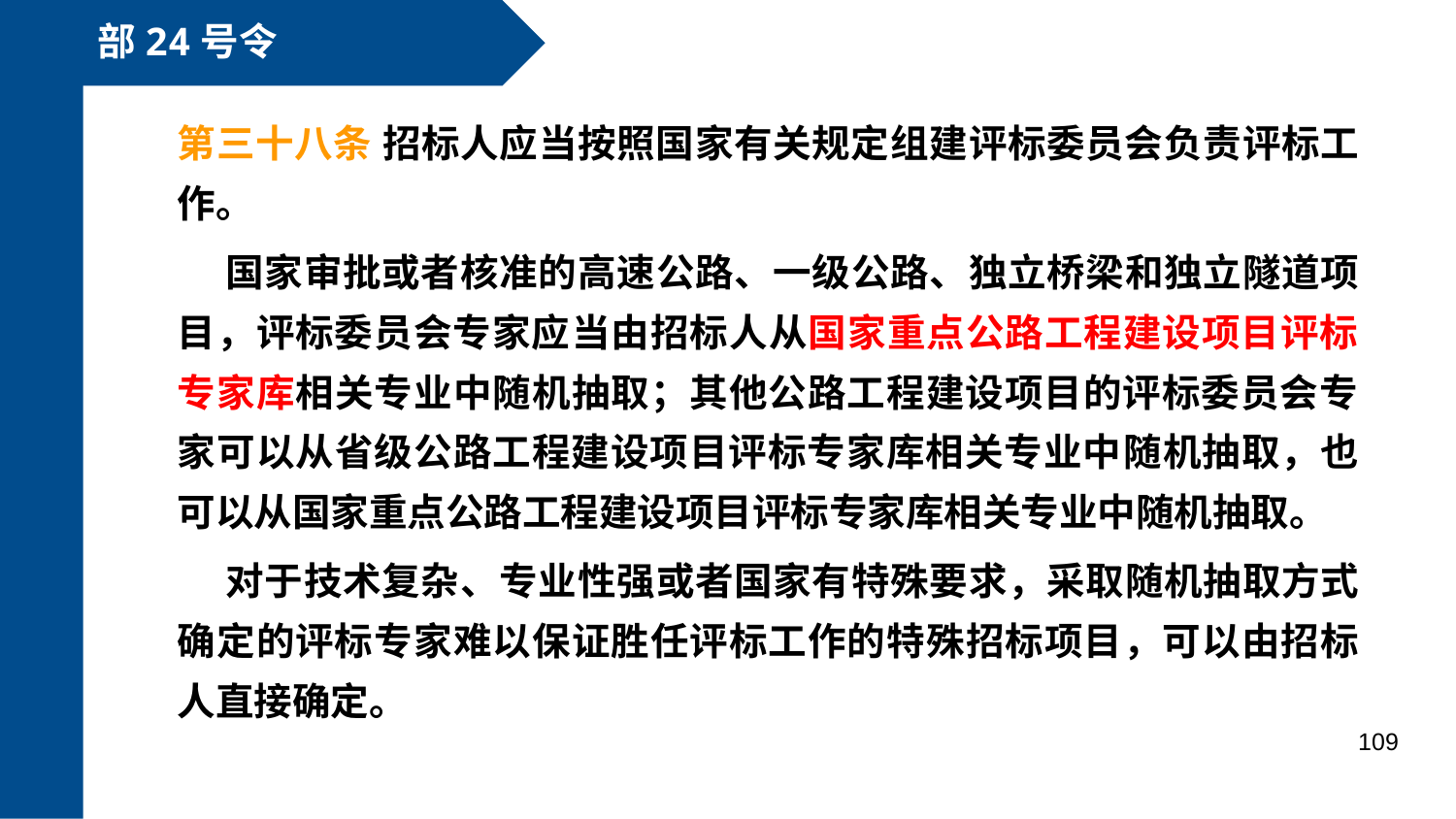

部24号令
第三十八条 招标人应当按照国家有关规定组建评标委员会负责评标工作。
    国家审批或者核准的高速公路、一级公路、独立桥梁和独立隧道项目，评标委员会专家应当由招标人从国家重点公路工程建设项目评标专家库相关专业中随机抽取；其他公路工程建设项目的评标委员会专家可以从省级公路工程建设项目评标专家库相关专业中随机抽取，也可以从国家重点公路工程建设项目评标专家库相关专业中随机抽取。
    对于技术复杂、专业性强或者国家有特殊要求，采取随机抽取方式确定的评标专家难以保证胜任评标工作的特殊招标项目，可以由招标人直接确定。

109